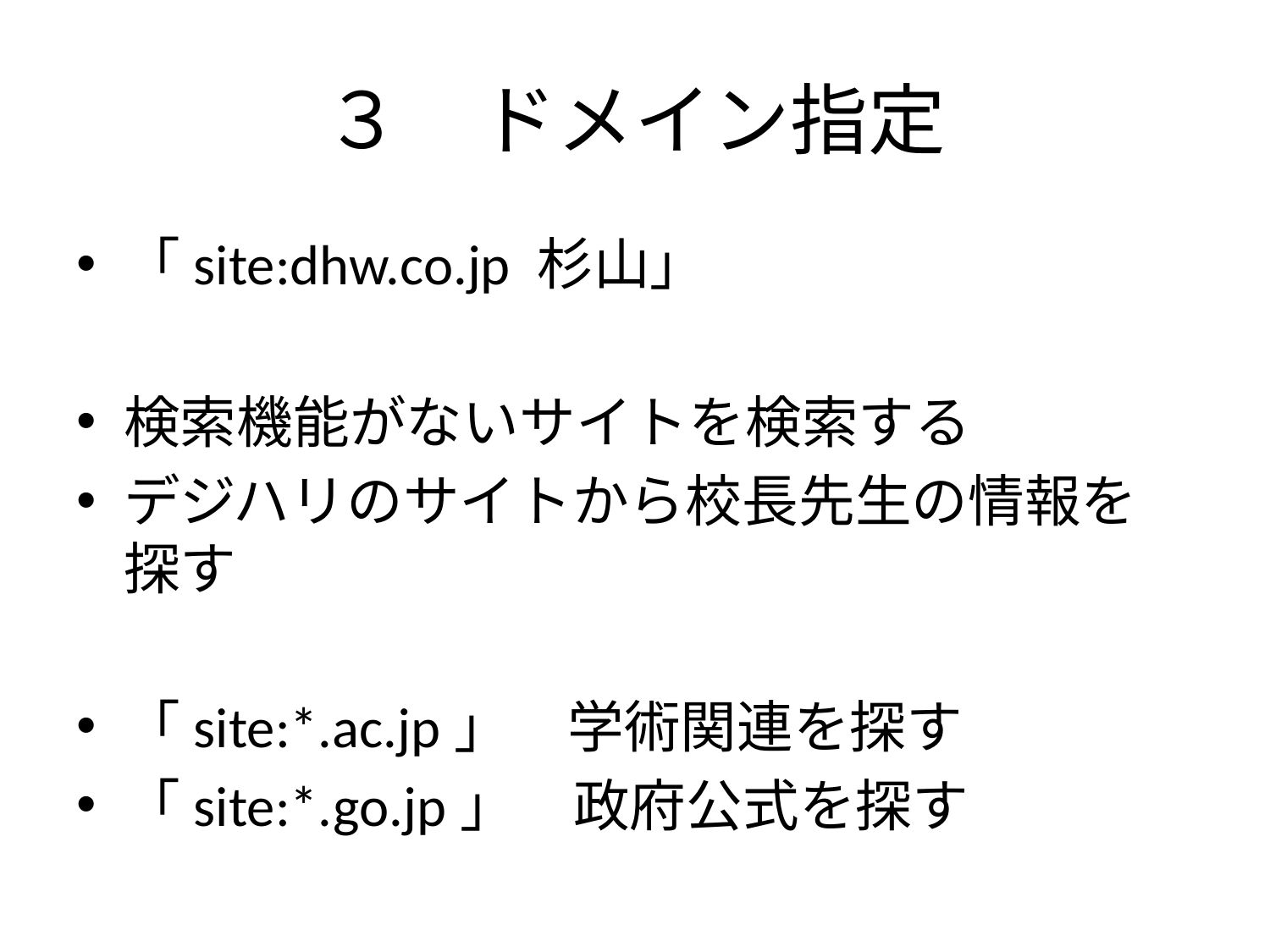

# ３　ドメイン指定
「site:dhw.co.jp 杉山」

検索機能がないサイトを検索する
デジハリのサイトから校長先生の情報を探す

「site:*.ac.jp」　学術関連を探す
「site:*.go.jp」　政府公式を探す